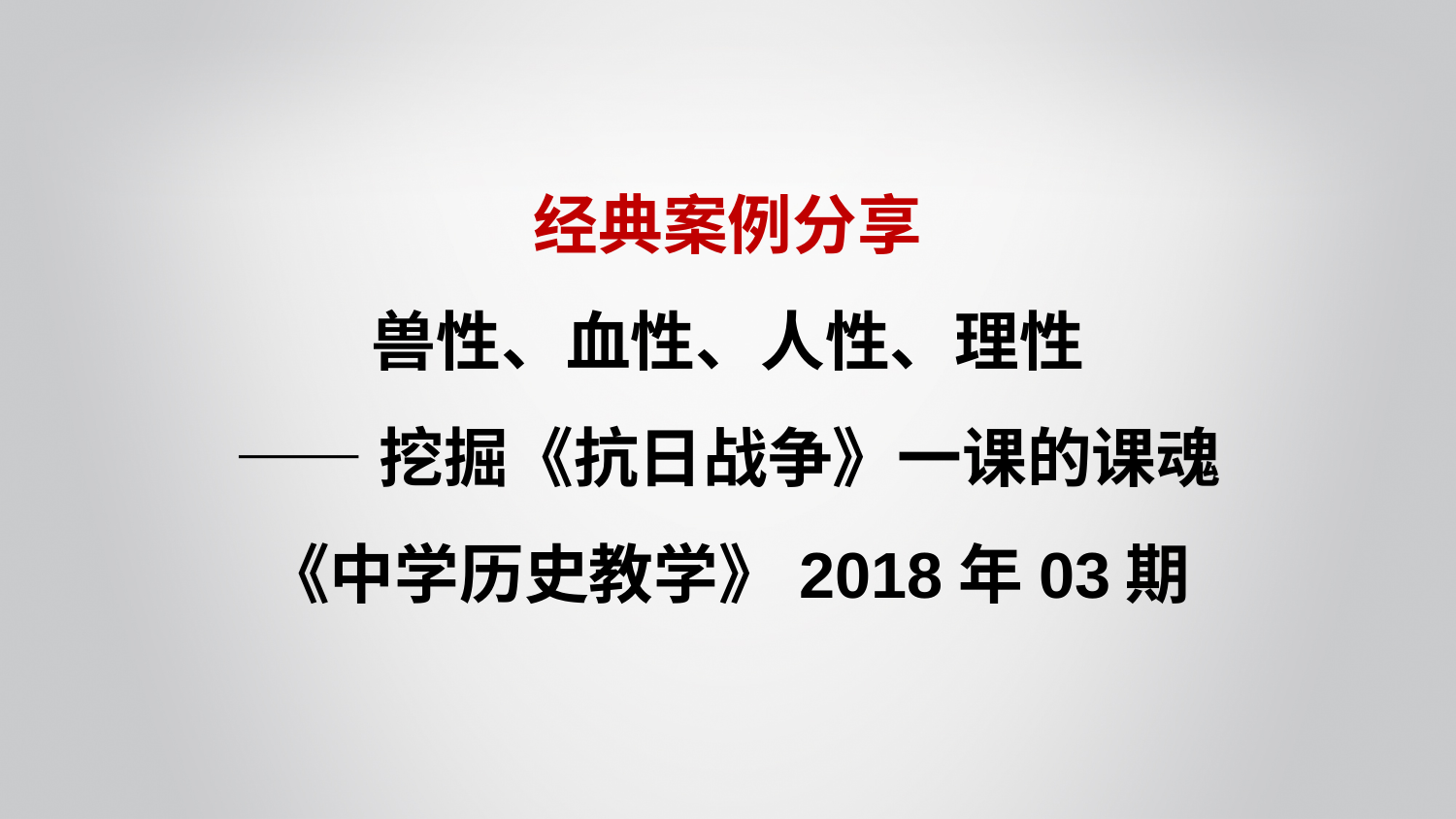

经典案例分享
兽性、血性、人性、理性
——挖掘《抗日战争》一课的课魂
《中学历史教学》2018年03期